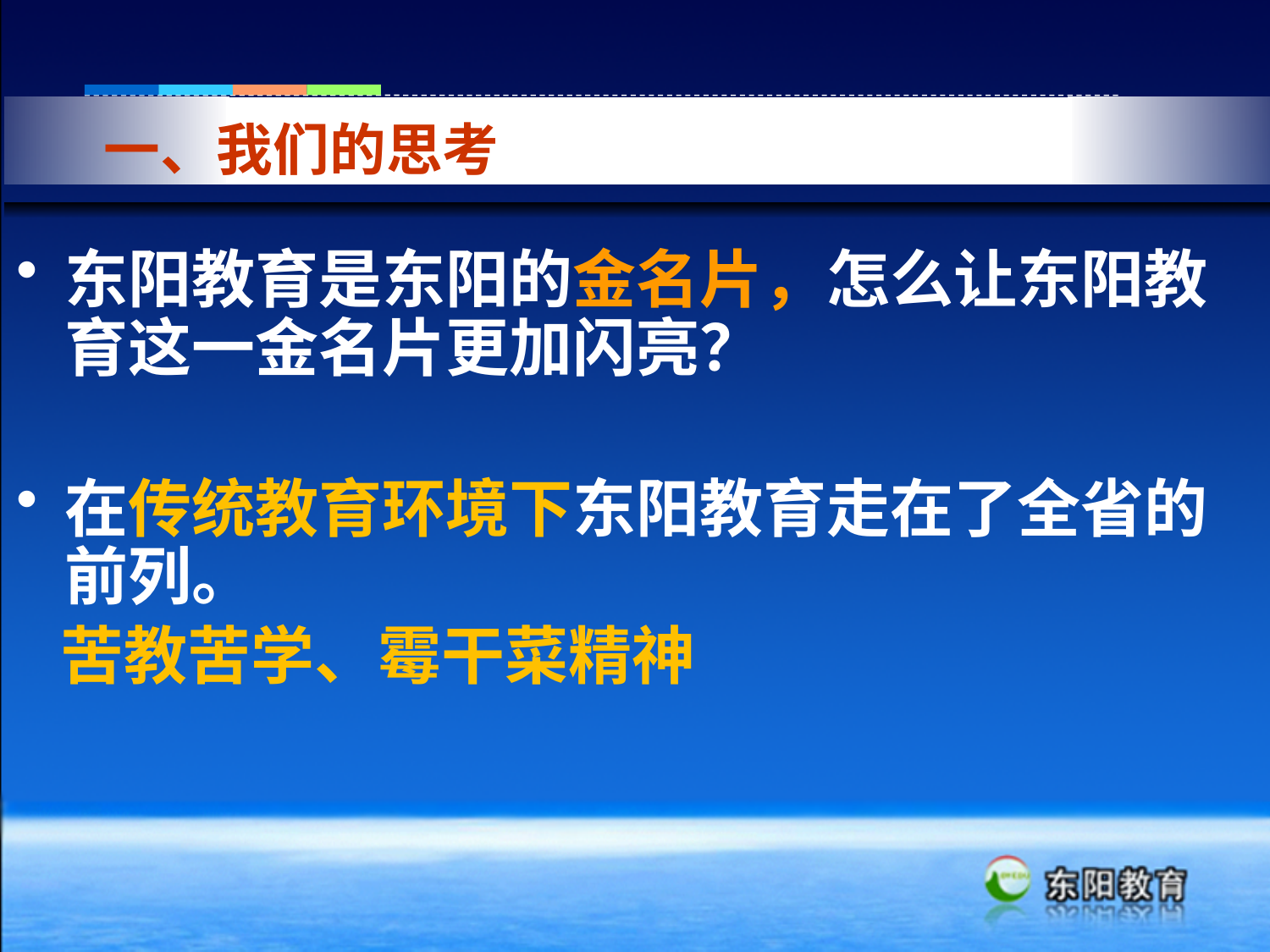

一、我们的思考

东阳教育是东阳的金名片，怎么让东阳教育这一金名片更加闪亮？

在传统教育环境下东阳教育走在了全省的前列。
  苦教苦学、霉干菜精神